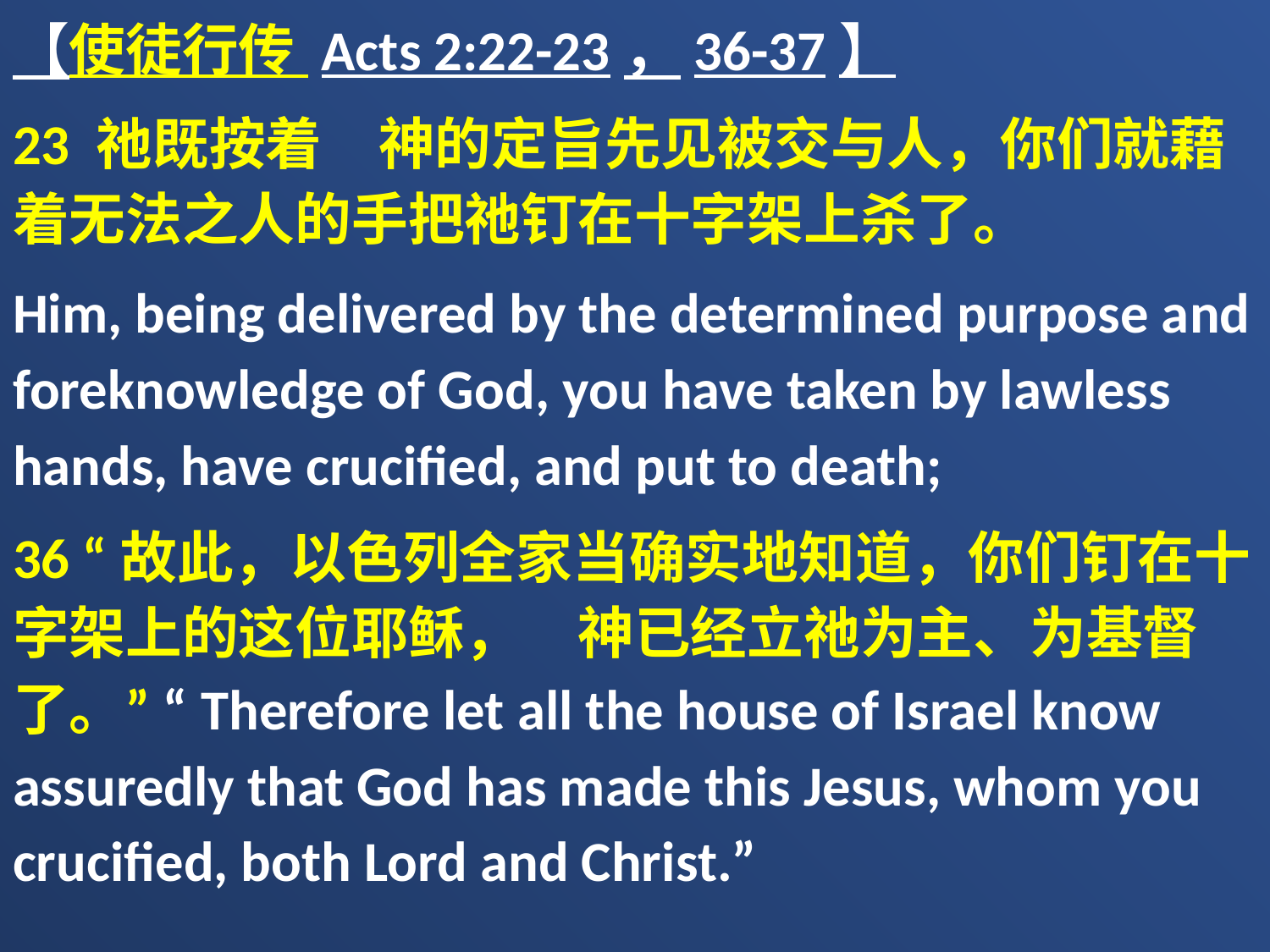

【使徒行传 Acts 2:22-23，36-37】
23 祂既按着　神的定旨先见被交与人，你们就藉着无法之人的手把祂钉在十字架上杀了。
Him, being delivered by the determined purpose and foreknowledge of God, you have taken by lawless hands, have crucified, and put to death;
36 “故此，以色列全家当确实地知道，你们钉在十字架上的这位耶稣，　神已经立祂为主、为基督了。” “Therefore let all the house of Israel know assuredly that God has made this Jesus, whom you crucified, both Lord and Christ.”